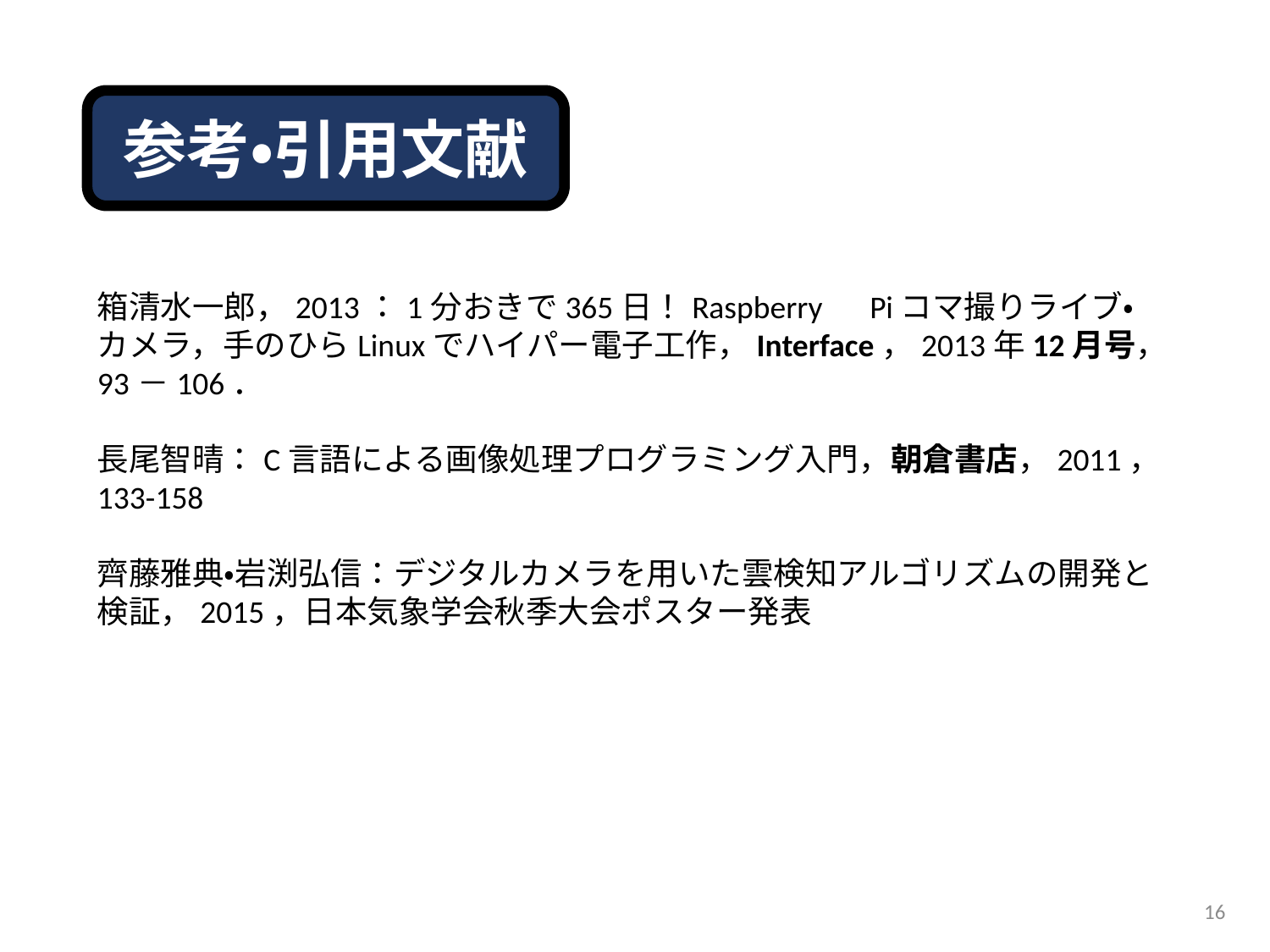

参考引用文献
参考・引用文献
箱清水一郎，2013：1分おきで365日！Raspberry　Piコマ撮りライブ・カメラ，手のひらLinuxでハイパー電子工作，Interface，2013年12月号，93－106．

長尾智晴：C言語による画像処理プログラミング入門，朝倉書店，2011，133-158

齊藤雅典・岩渕弘信：デジタルカメラを用いた雲検知アルゴリズムの開発と検証，2015，日本気象学会秋季大会ポスター発表
16